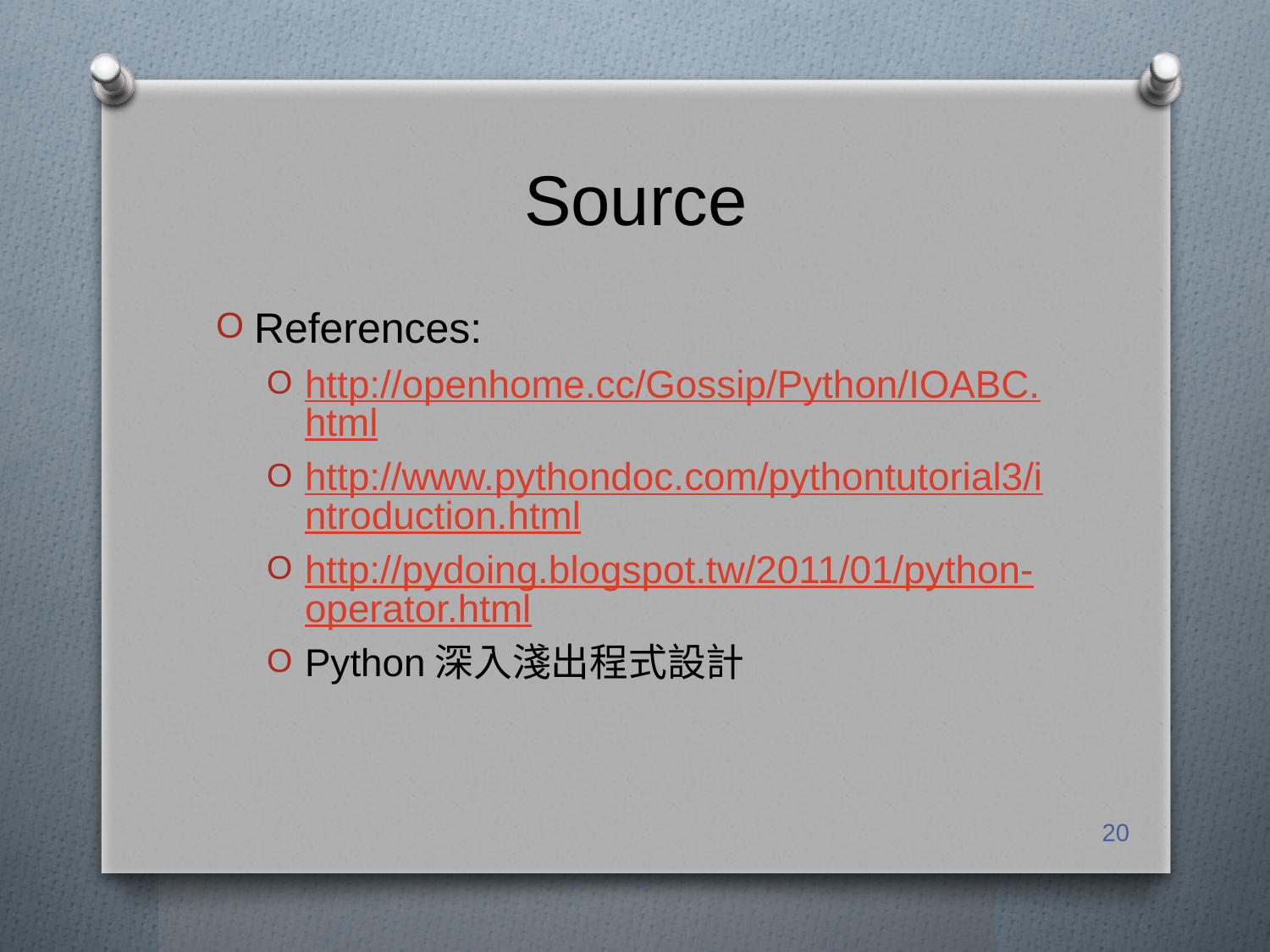

# Source
References:
http://openhome.cc/Gossip/Python/IOABC.html
http://www.pythondoc.com/pythontutorial3/introduction.html
http://pydoing.blogspot.tw/2011/01/python-operator.html
Python深入淺出程式設計

20